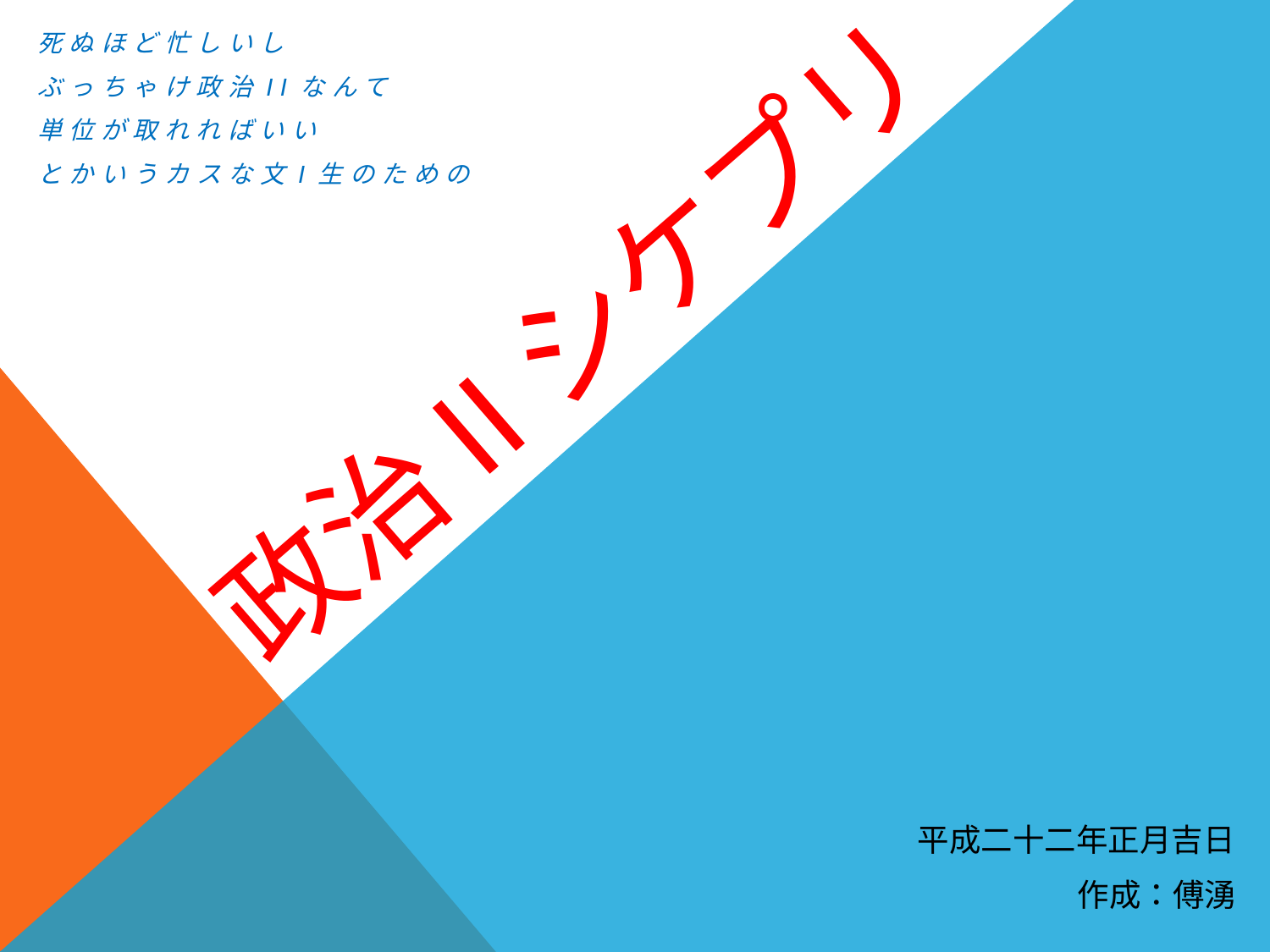

死ぬほど忙しいし
ぶっちゃけ政治IIなんて
単位が取れればいい
とかいうカスな文I生のための
# 政治IIシケプリ
平成二十二年正月吉日
作成：傅湧